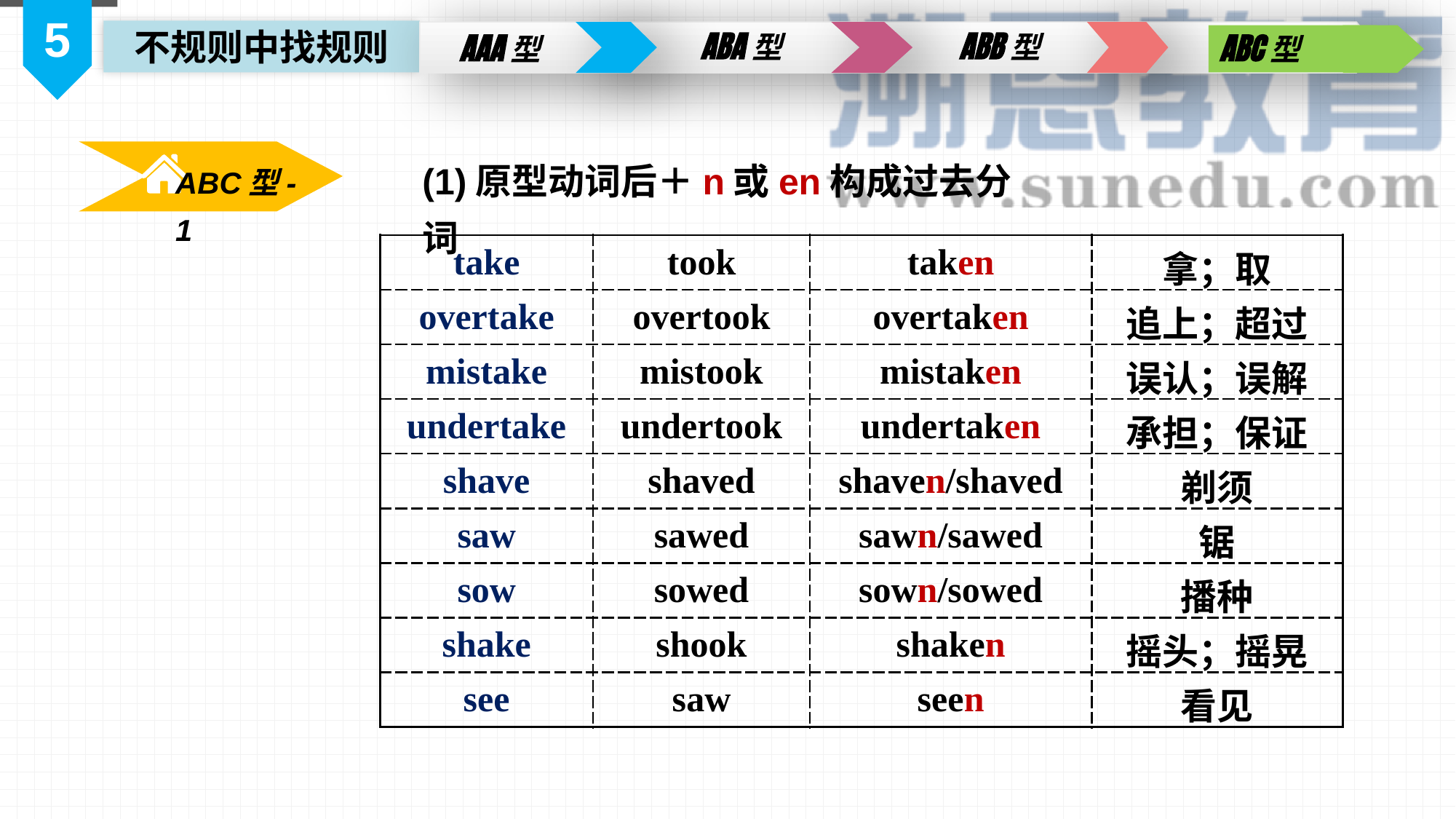

5
不规则中找规则

ABA型
ABB型
AAA型
ABC型

(1)原型动词后＋n或en构成过去分词

ABC型-1
| take | took | taken | 拿；取 |
| --- | --- | --- | --- |
| overtake | overtook | overtaken | 追上；超过 |
| mistake | mistook | mistaken | 误认；误解 |
| undertake | undertook | undertaken | 承担；保证 |
| shave | shaved | shaven/shaved | 剃须 |
| saw | sawed | sawn/sawed | 锯 |
| sow | sowed | sown/sowed | 播种 |
| shake | shook | shaken | 摇头；摇晃 |
| see | saw | seen | 看见 |